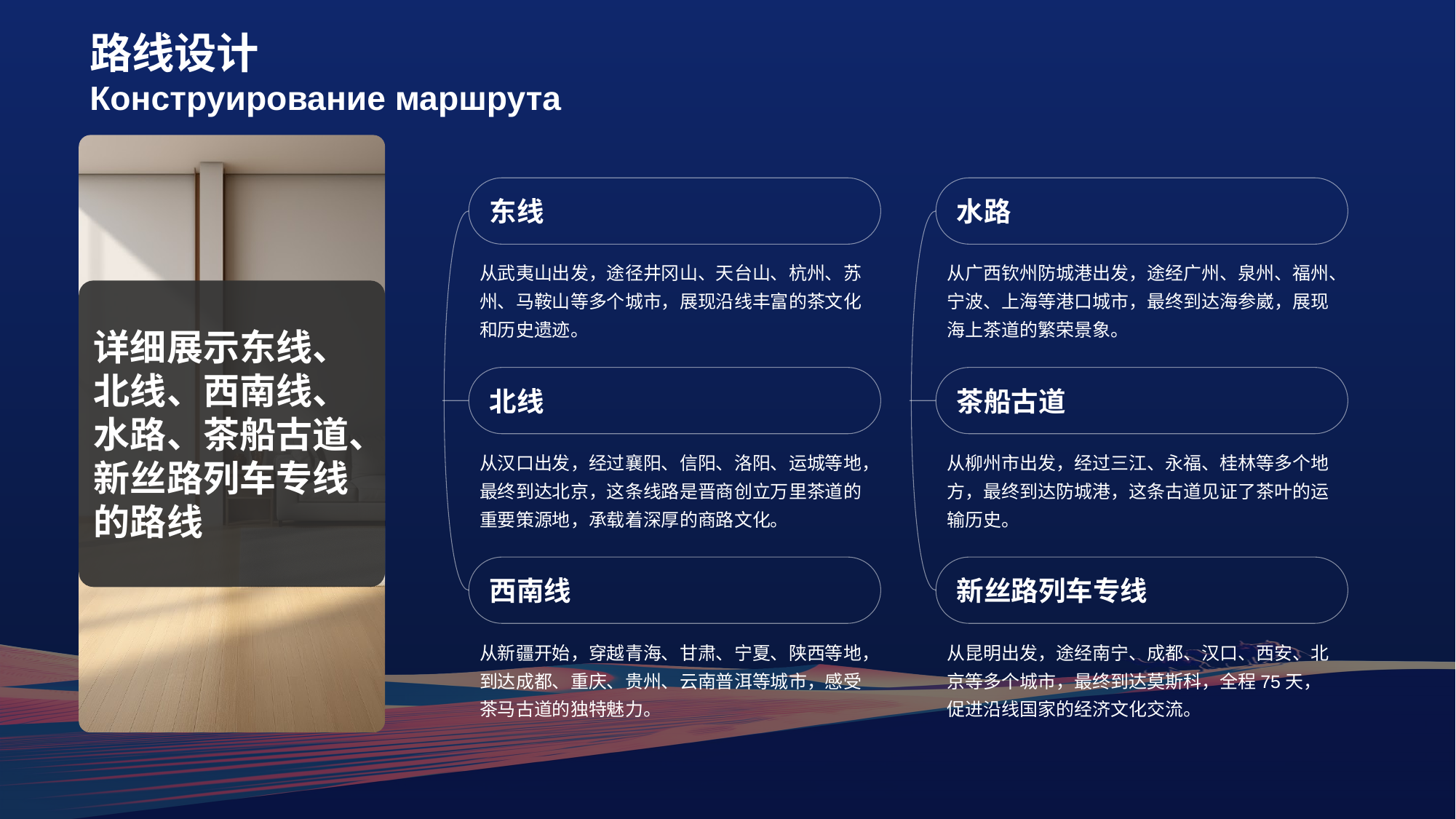

# 路线设计 Конструирование маршрута

东线
从武夷山出发，途径井冈山、天台山、杭州、苏州、马鞍山等多个城市，展现沿线丰富的茶文化和历史遗迹。
水路
从广西钦州防城港出发，途经广州、泉州、福州、宁波、上海等港口城市，最终到达海参崴，展现海上茶道的繁荣景象。
详细展示东线、北线、西南线、水路、茶船古道、新丝路列车专线的路线
北线
从汉口出发，经过襄阳、信阳、洛阳、运城等地，最终到达北京，这条线路是晋商创立万里茶道的重要策源地，承载着深厚的商路文化。
茶船古道
从柳州市出发，经过三江、永福、桂林等多个地方，最终到达防城港，这条古道见证了茶叶的运输历史。
西南线
从新疆开始，穿越青海、甘肃、宁夏、陕西等地，到达成都、重庆、贵州、云南普洱等城市，感受茶马古道的独特魅力。
新丝路列车专线
从昆明出发，途经南宁、成都、汉口、西安、北京等多个城市，最终到达莫斯科，全程75天，促进沿线国家的经济文化交流。